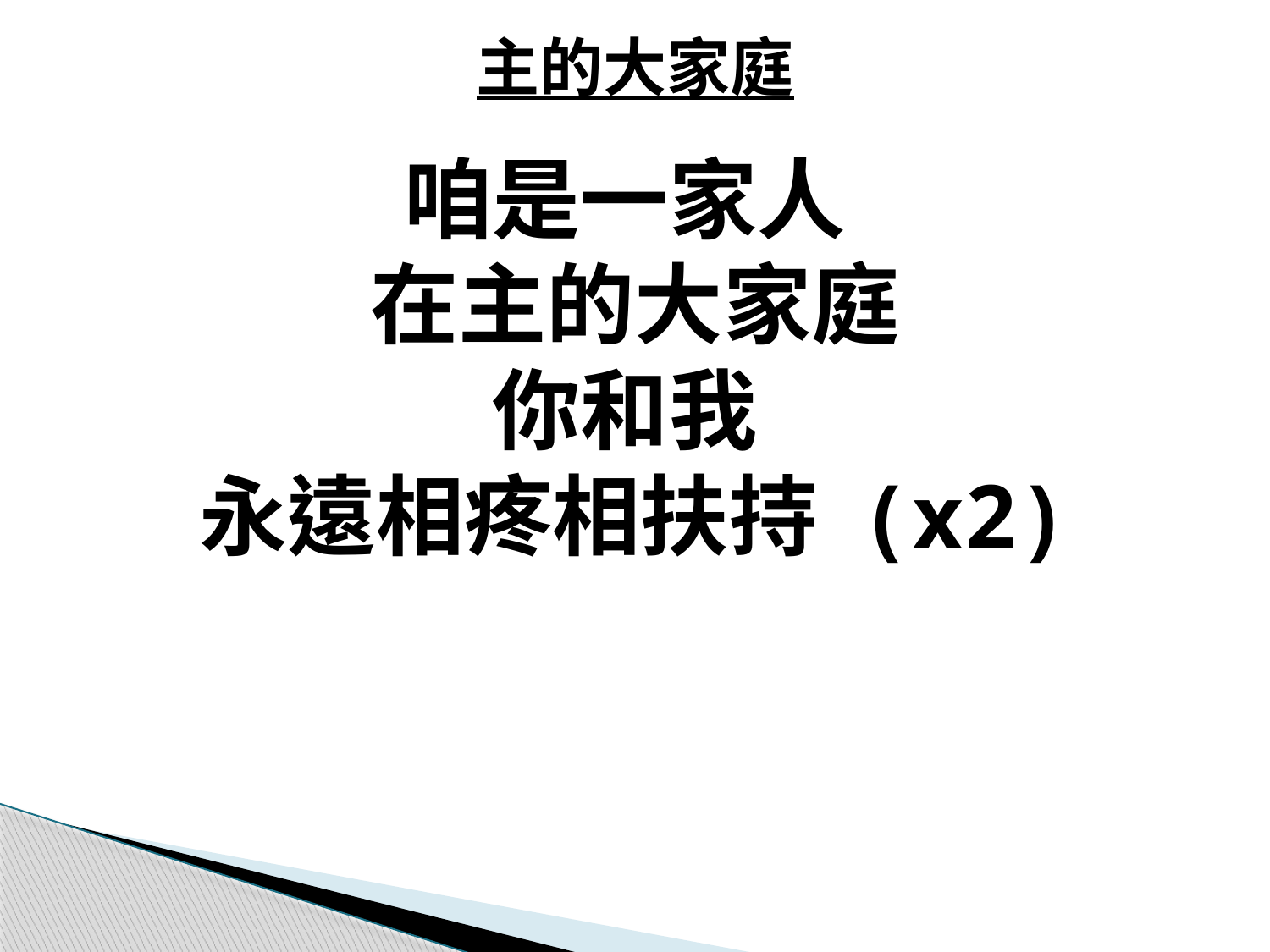

主的大家庭
# 咱是一家人 在主的大家庭 你和我 永遠相疼相扶持 (x2)